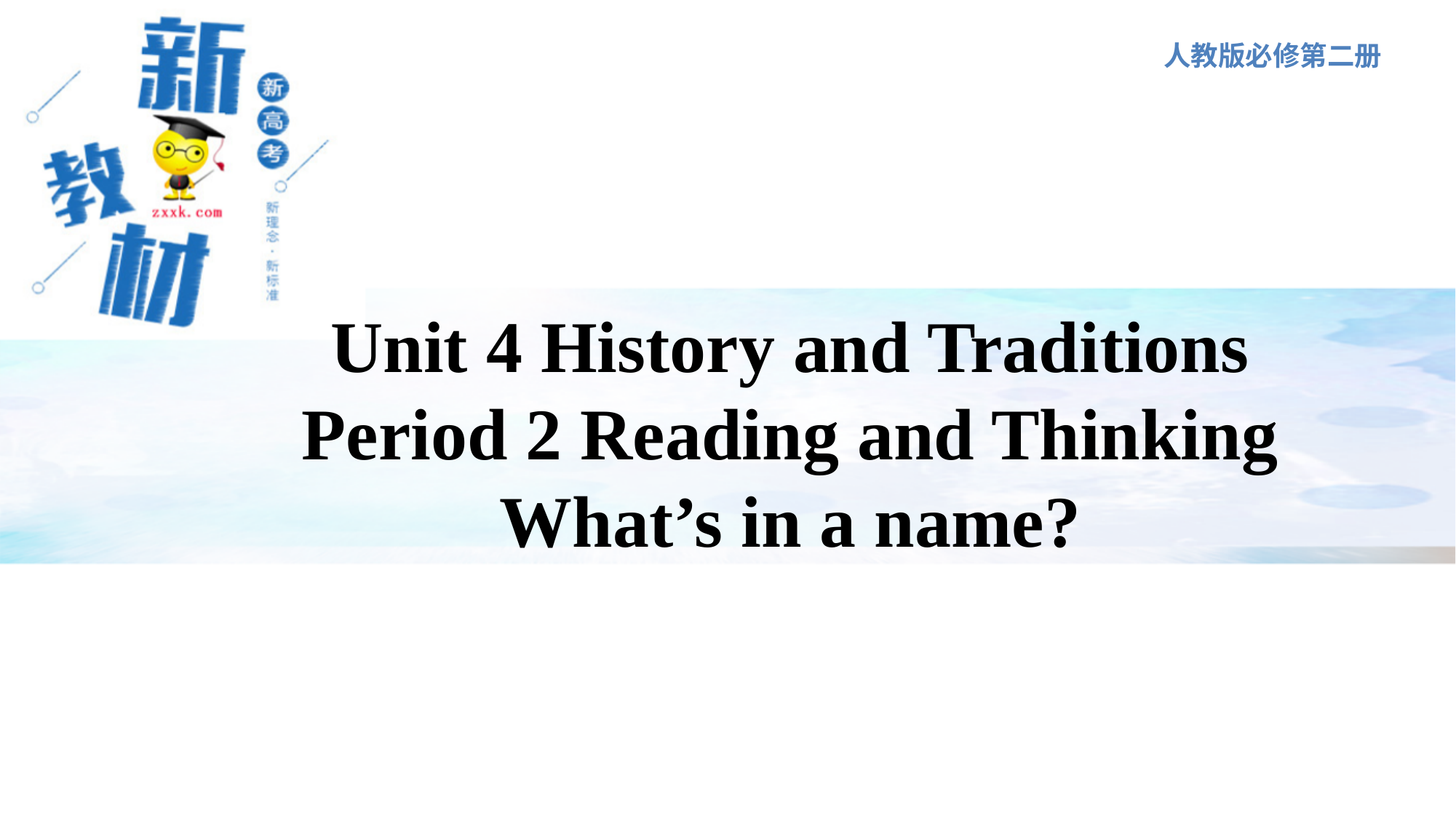

人教版必修第二册
Unit 4 History and Traditions
Period 2 Reading and Thinking
What’s in a name?